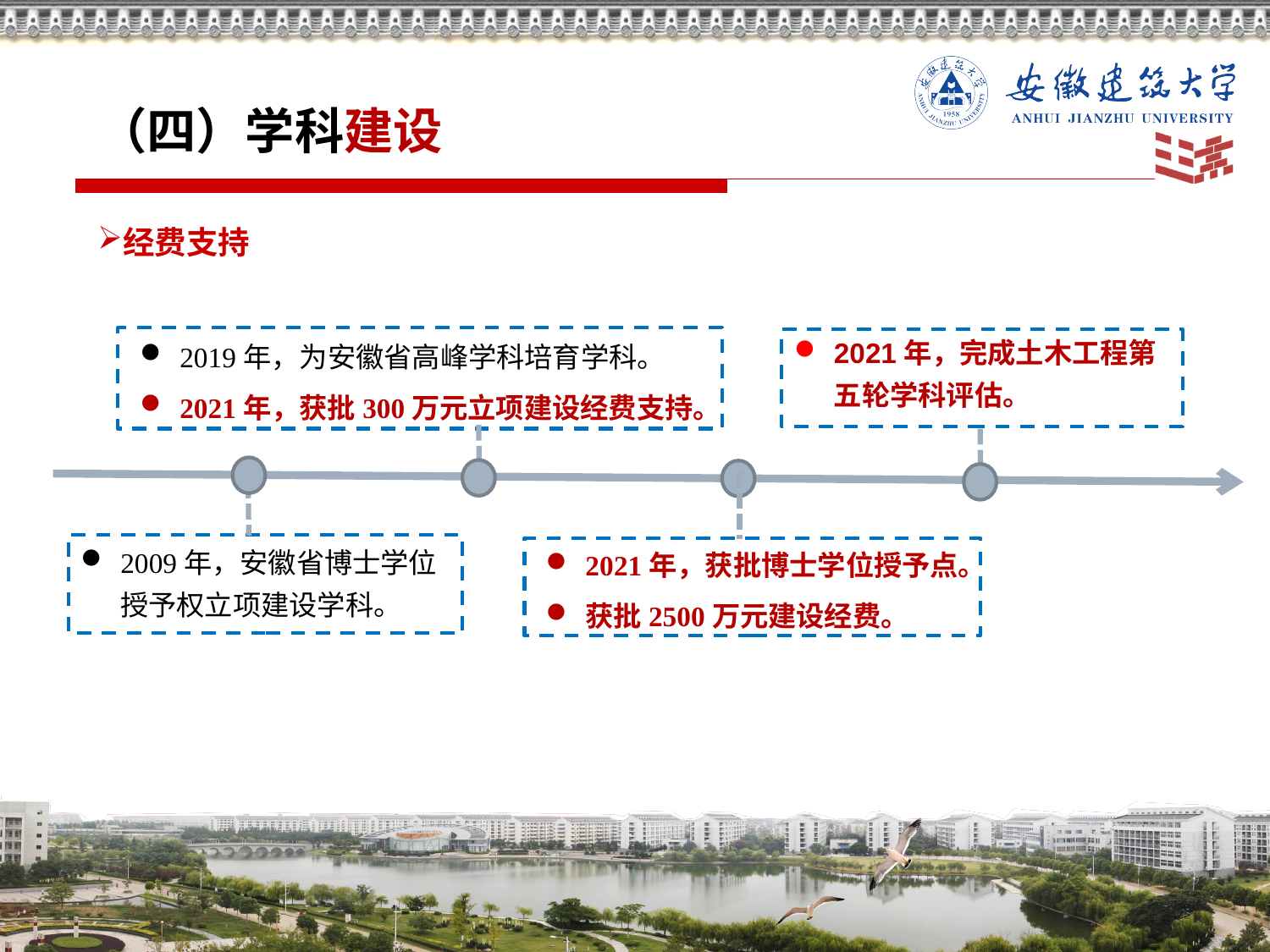

（四）学科建设
经费支持
2019年，为安徽省高峰学科培育学科。
2021年，获批300万元立项建设经费支持。
2021年，完成土木工程第五轮学科评估。

2021年，获批博士学位授予点。
获批2500万元建设经费。
2009年，安徽省博士学位授予权立项建设学科。